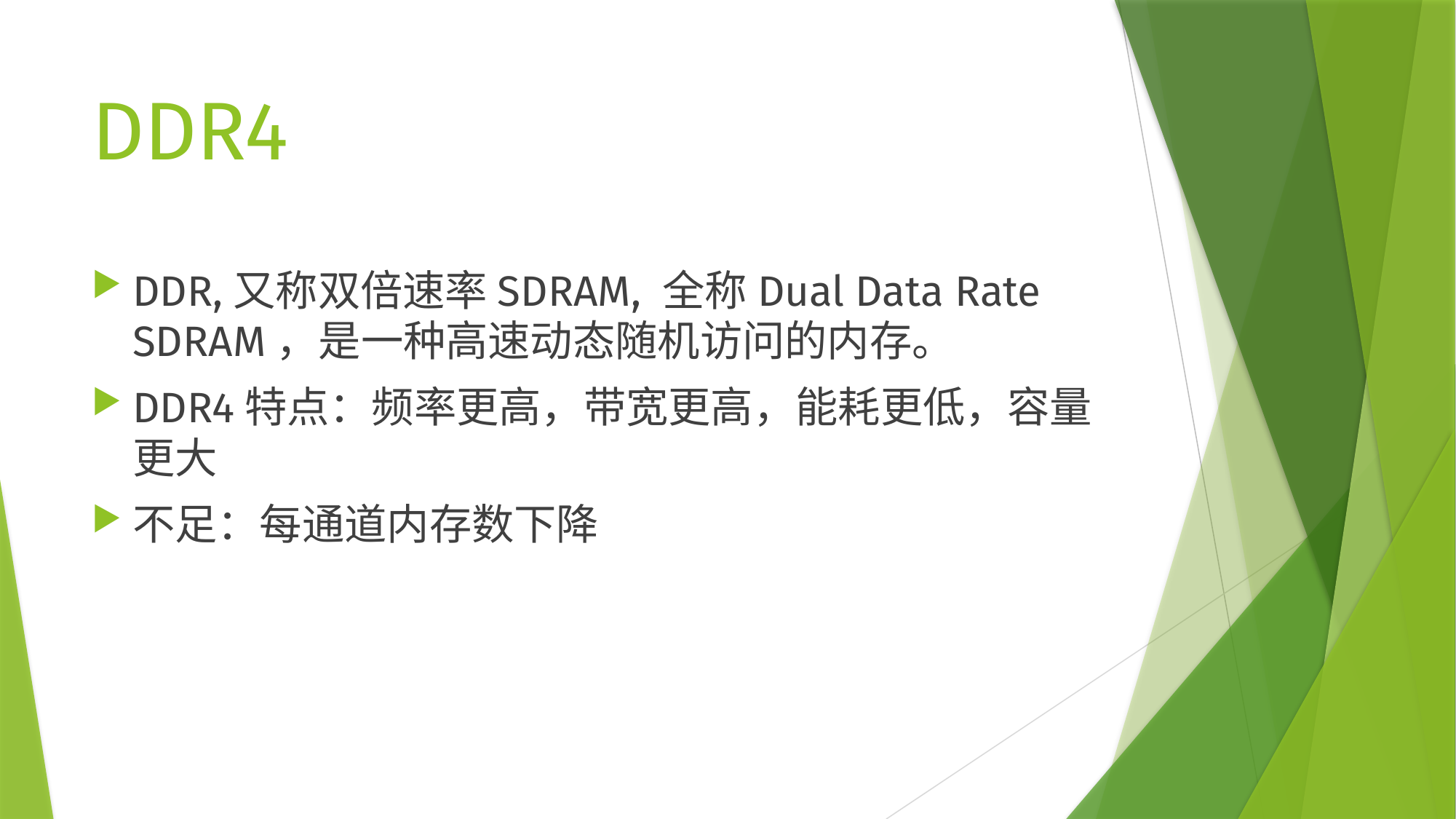

# DDR4
DDR,又称双倍速率SDRAM, 全称Dual Data Rate SDRAM，是一种高速动态随机访问的内存。
DDR4特点：频率更高，带宽更高，能耗更低，容量更大
不足：每通道内存数下降